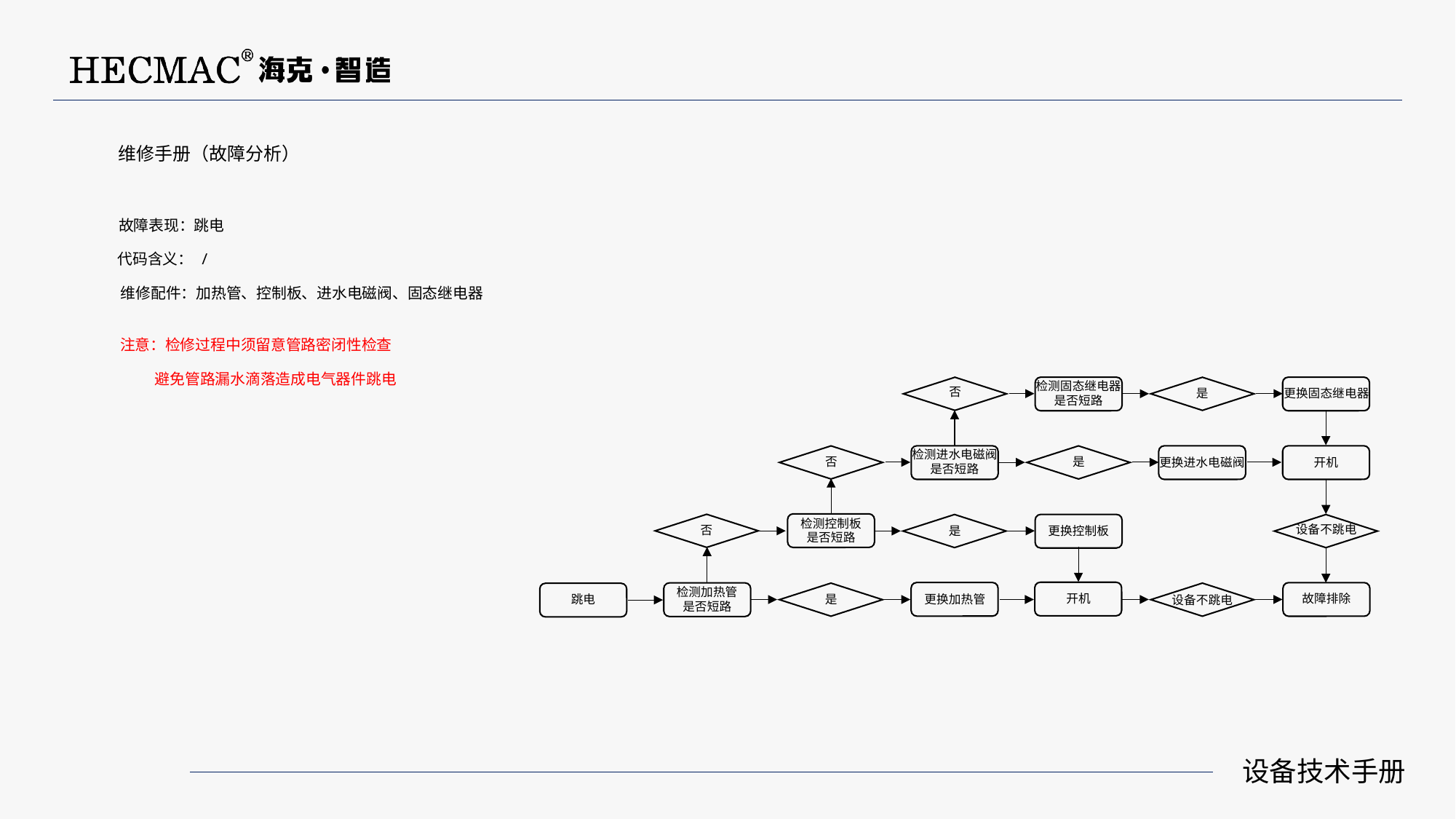

维修手册（故障分析）
故障表现：跳电
代码含义： /
维修配件：加热管、控制板、进水电磁阀、固态继电器
注意：检修过程中须留意管路密闭性检查
      避免管路漏水滴落造成电气器件跳电
检测固态继电器
是否短路

否
更换固态继电器
是
检测进水电磁阀
是否短路

否
是
开机
更换进水电磁阀
检测控制板
是否短路

设备不跳电
否
是
更换控制板
检测加热管
是否短路

开机
故障排除
更换加热管
是
跳电
设备不跳电